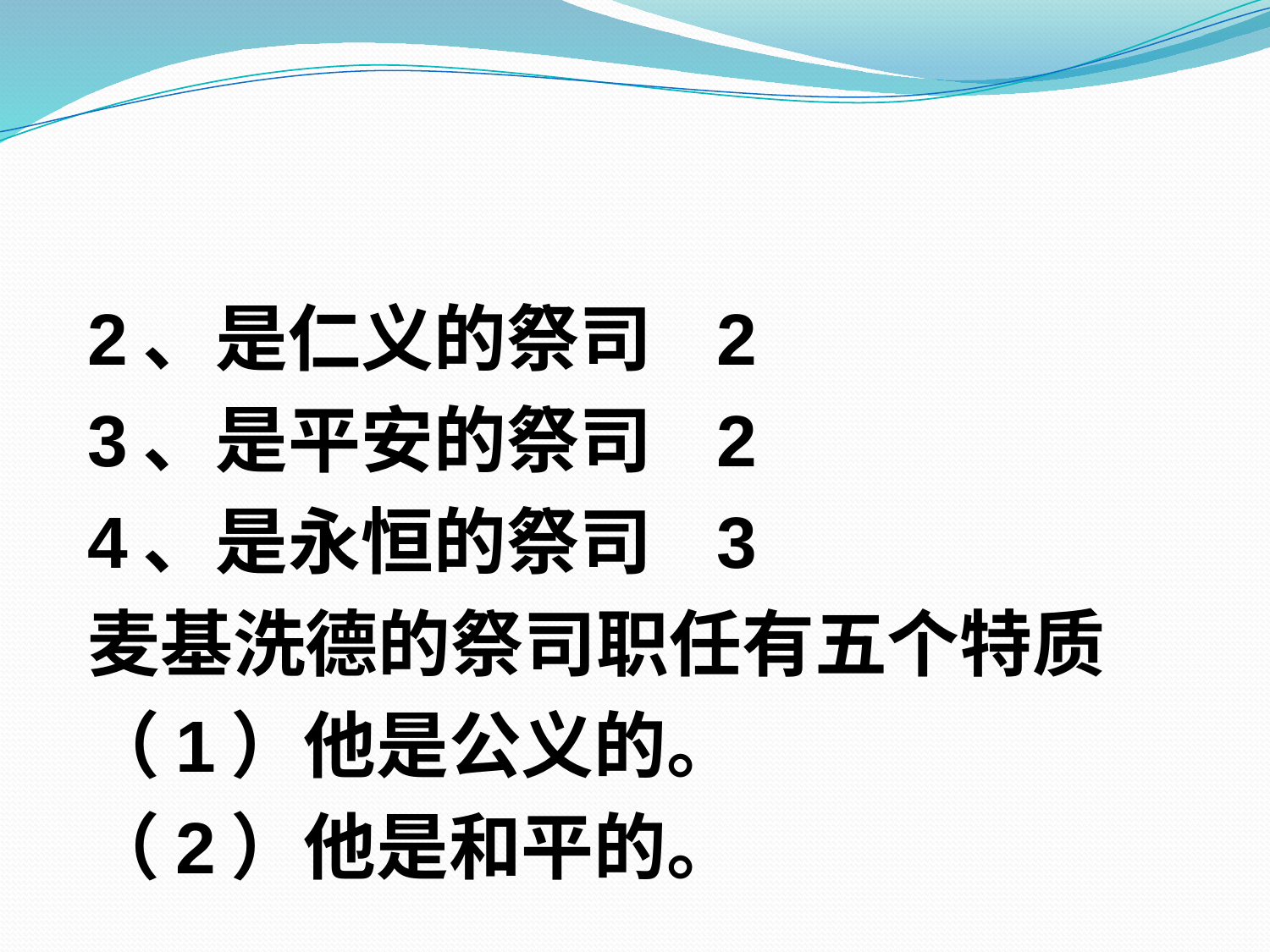

#
2、是仁义的祭司   2
3、是平安的祭司   2
4、是永恒的祭司   3
麦基洗德的祭司职任有五个特质
（1）他是公义的。
（2）他是和平的。